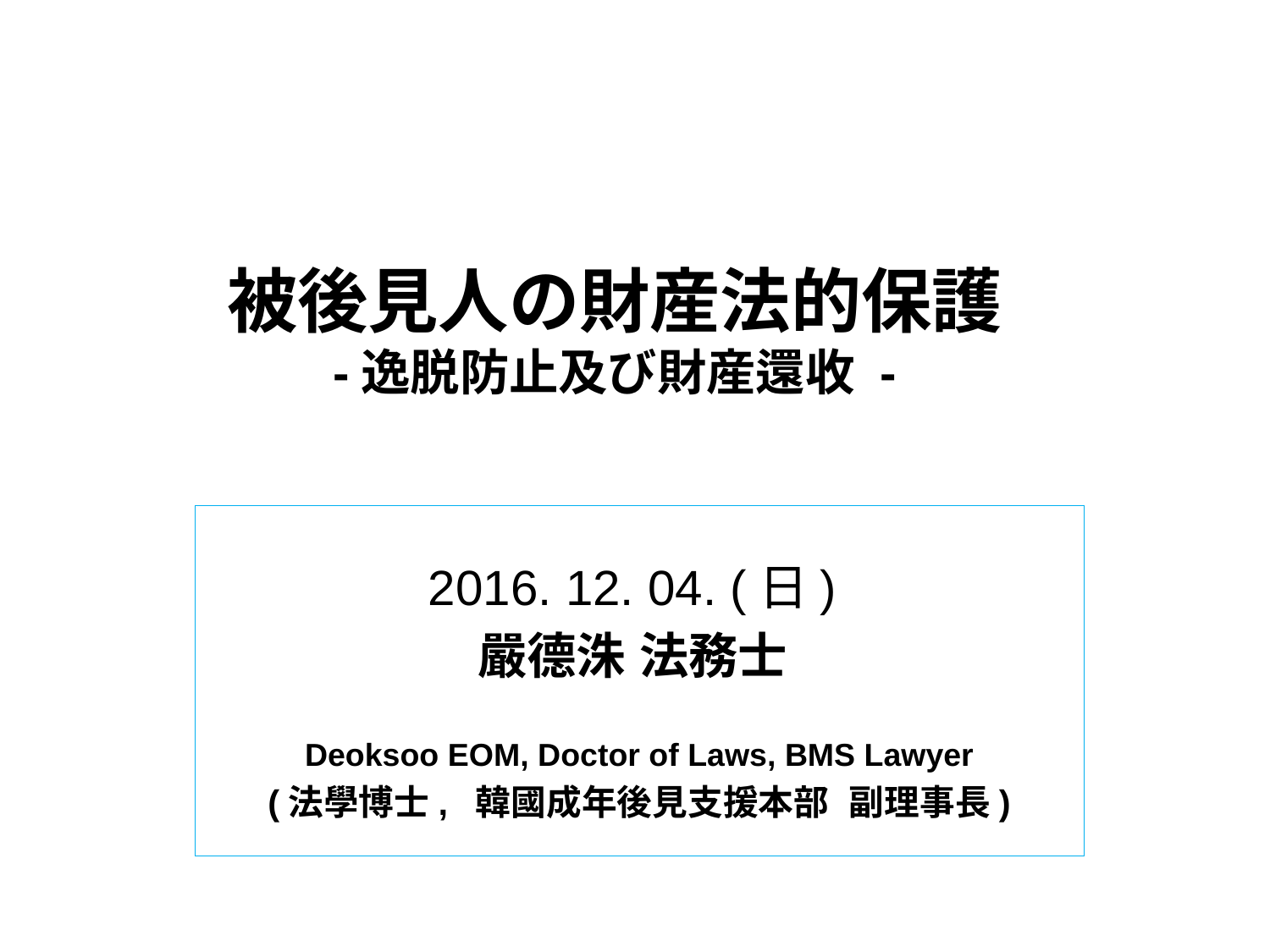

# 被後見人の財産法的保護 -逸脱防止及び財産還收 -

2016. 12. 04. (日)
嚴德洙 法務士

Deoksoo EOM, Doctor of Laws, BMS Lawyer
(法學博士,  韓國成年後見支援本部  副理事長)